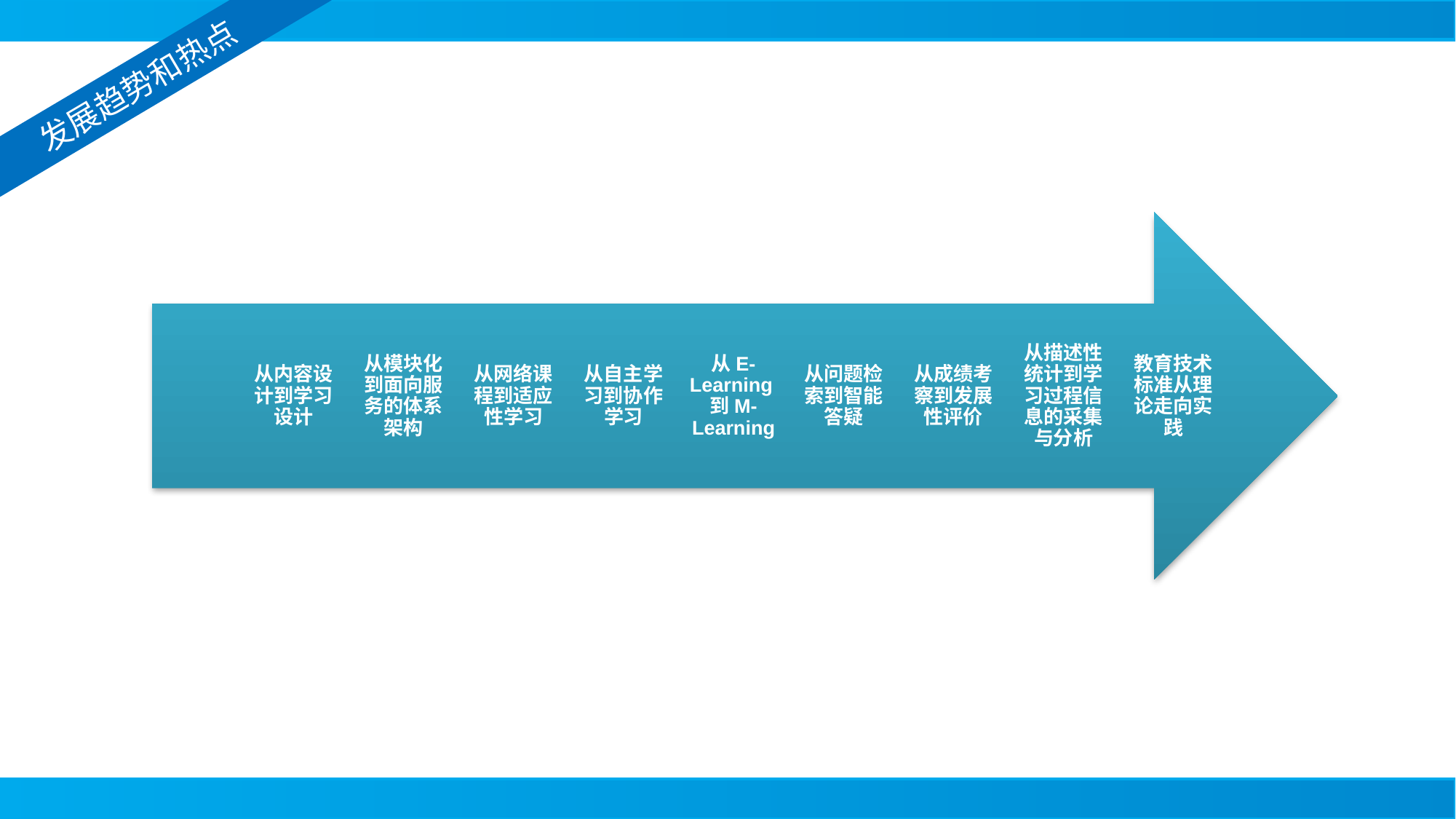

#
发展趋势和热点
教育技术标准从理论走向实践
从描述性统计到学习过程信息的采集与分析
从成绩考察到发展性评价
从问题检索到智能答疑
从E-Learning到M-Learning
从自主学习到协作学习
从网络课程到适应性学习
从模块化到面向服务的体系架构
从内容设计到学习设计